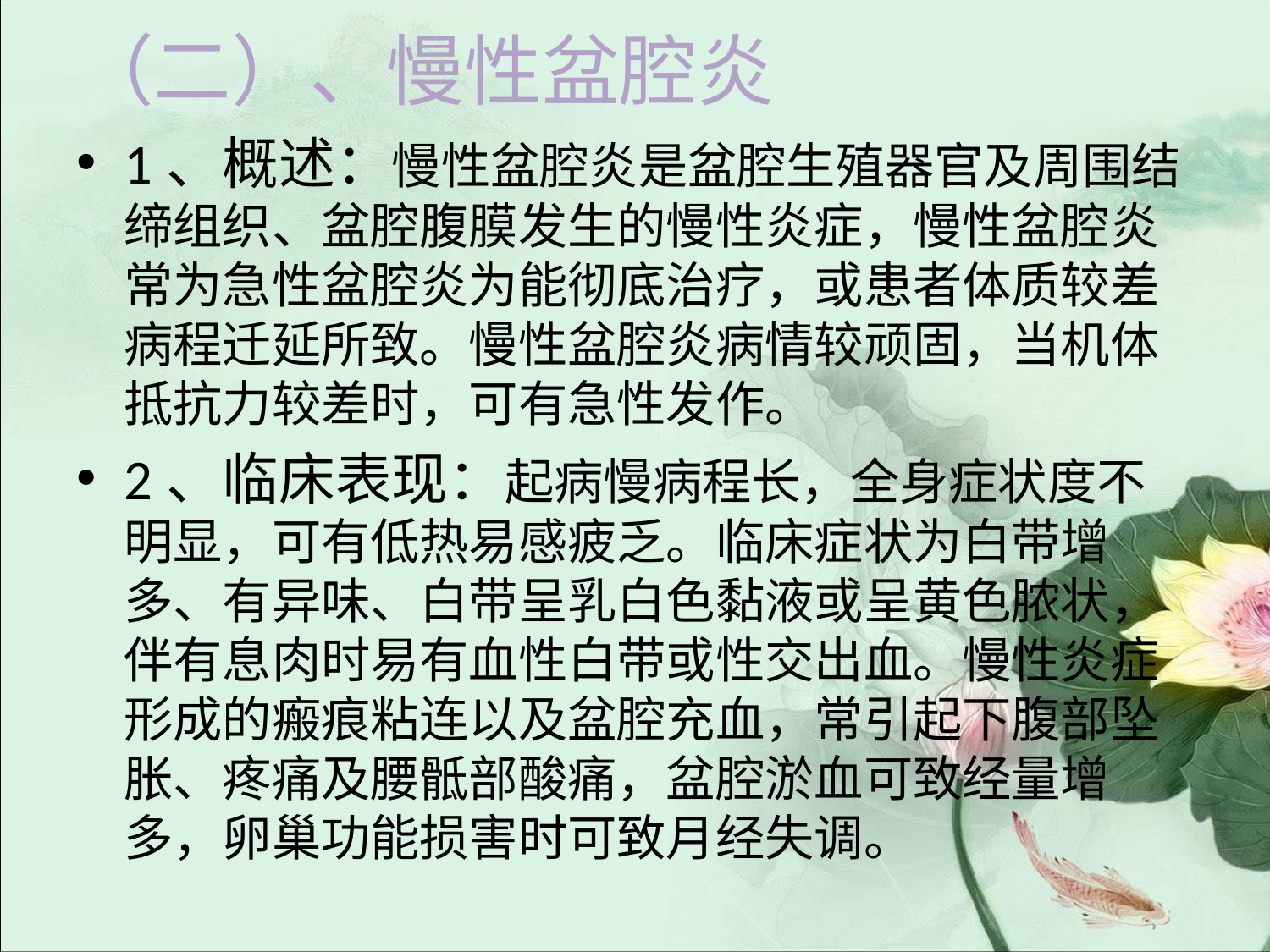

# （二）、慢性盆腔炎
1、概述：慢性盆腔炎是盆腔生殖器官及周围结缔组织、盆腔腹膜发生的慢性炎症，慢性盆腔炎常为急性盆腔炎为能彻底治疗，或患者体质较差病程迁延所致。慢性盆腔炎病情较顽固，当机体抵抗力较差时，可有急性发作。
2、临床表现：起病慢病程长，全身症状度不明显，可有低热易感疲乏。临床症状为白带增多、有异味、白带呈乳白色黏液或呈黄色脓状，伴有息肉时易有血性白带或性交出血。慢性炎症形成的瘢痕粘连以及盆腔充血，常引起下腹部坠胀、疼痛及腰骶部酸痛，盆腔淤血可致经量增多，卵巢功能损害时可致月经失调。